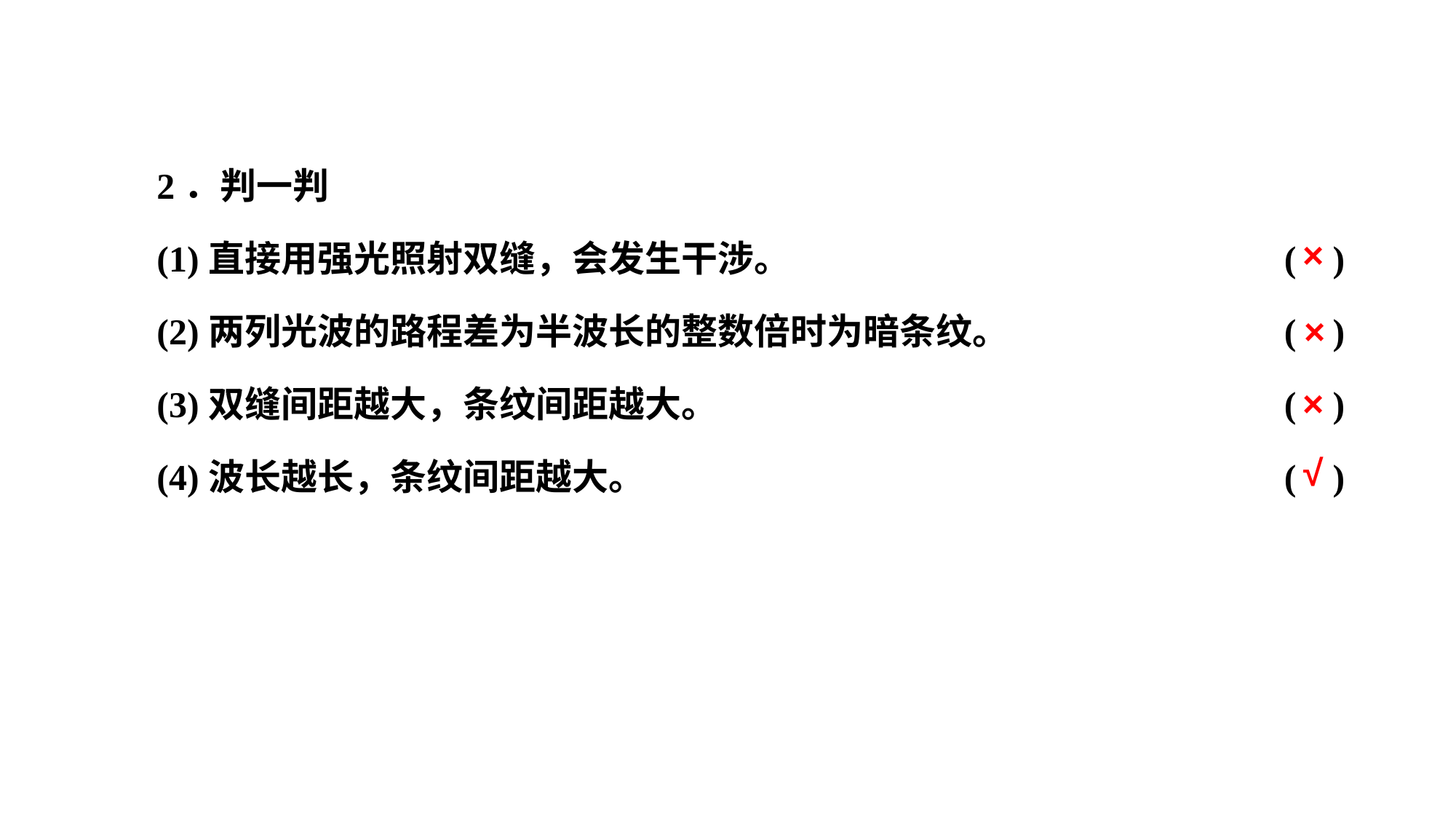

2．判一判
(1)直接用强光照射双缝，会发生干涉。					(    )
(2)两列光波的路程差为半波长的整数倍时为暗条纹。			(    )
(3)双缝间距越大，条纹间距越大。						(    )
(4)波长越长，条纹间距越大。						(    )

×
×
×
√